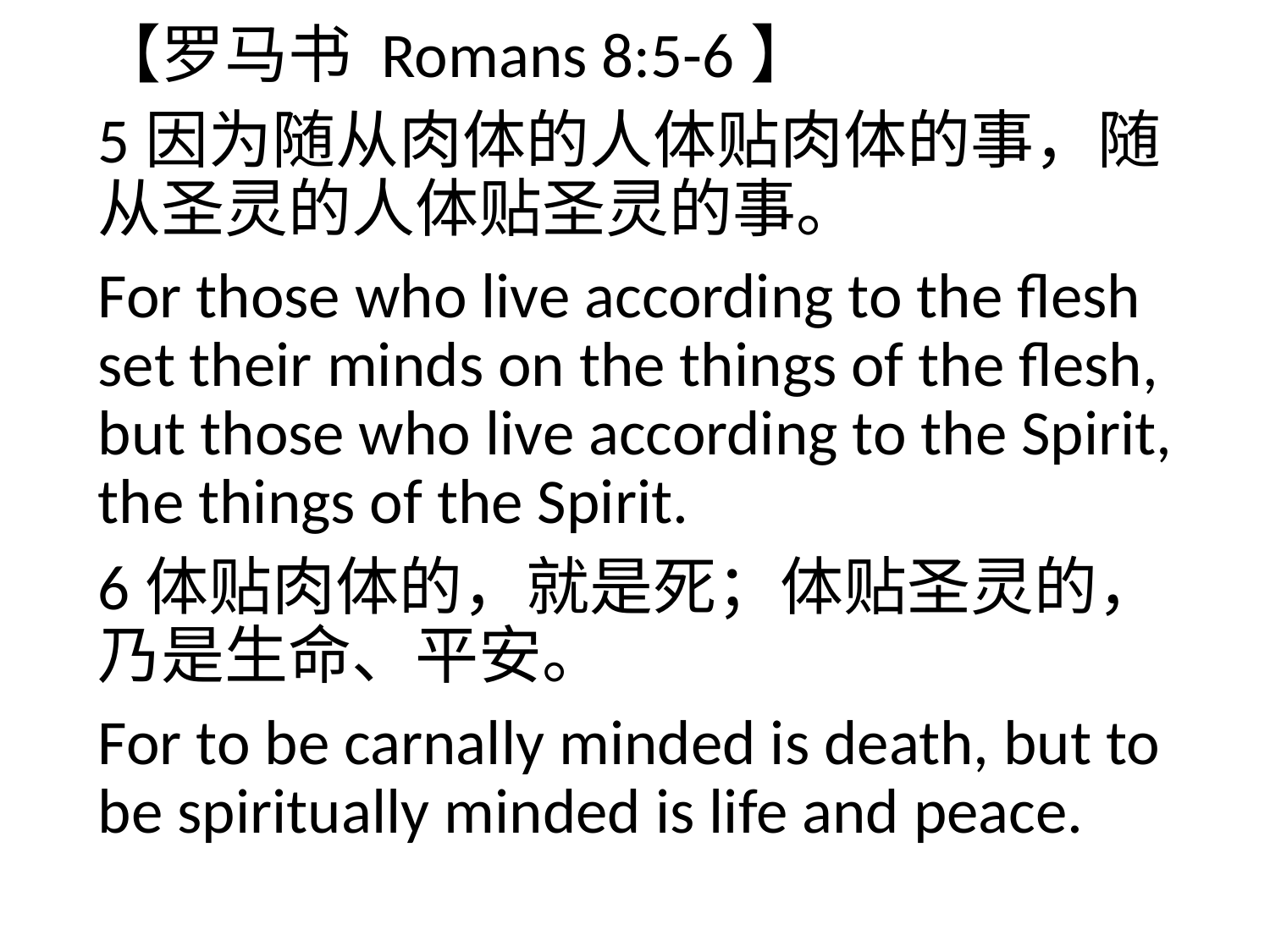

【罗马书 Romans 8:5-6】
5因为随从肉体的人体贴肉体的事，随从圣灵的人体贴圣灵的事。
For those who live according to the flesh set their minds on the things of the flesh, but those who live according to the Spirit, the things of the Spirit.
6体贴肉体的，就是死；体贴圣灵的，乃是生命、平安。
For to be carnally minded is death, but to be spiritually minded is life and peace.